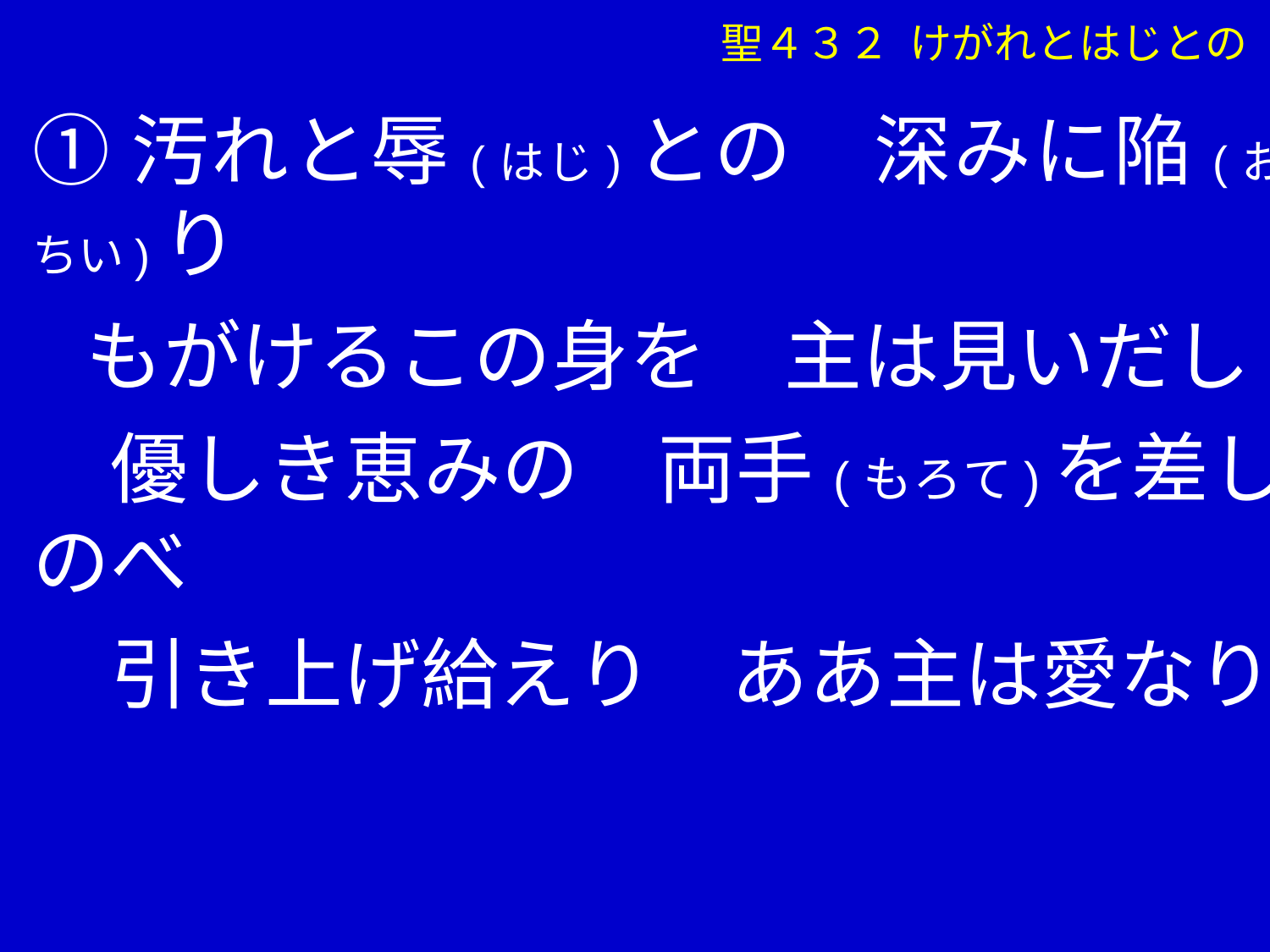

①汚れと辱(はじ)との　深みに陥(おちい)り
  もがけるこの身を　主は見いだし
　優しき恵みの　両手(もろて)を差しのべ
　引き上げ給えり　ああ主は愛なり

聖４３２  けがれとはじとの